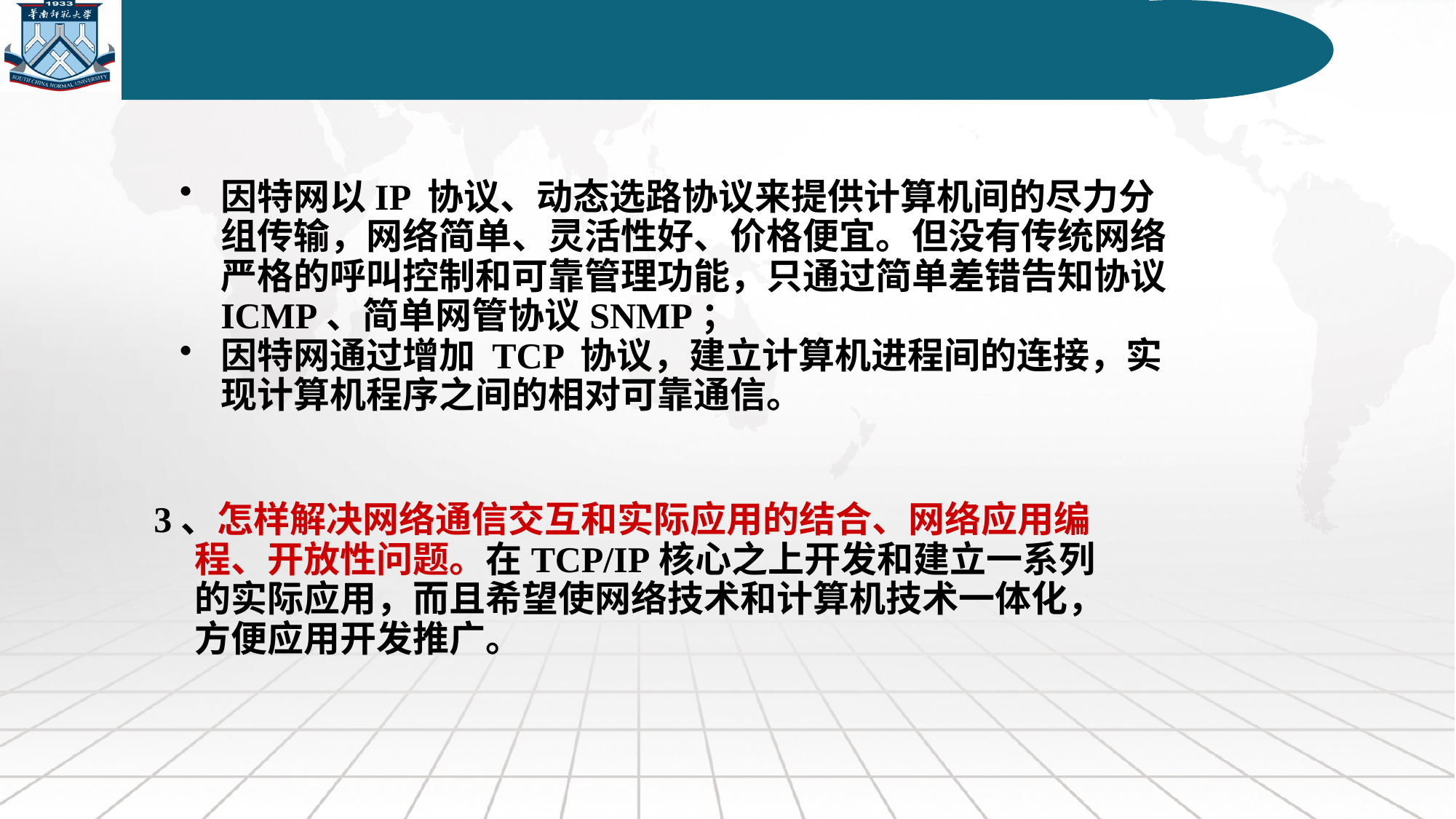

因特网以IP 协议、动态选路协议来提供计算机间的尽力分组传输，网络简单、灵活性好、价格便宜。但没有传统网络严格的呼叫控制和可靠管理功能，只通过简单差错告知协议ICMP、简单网管协议SNMP；
因特网通过增加 TCP 协议，建立计算机进程间的连接，实现计算机程序之间的相对可靠通信。
3、怎样解决网络通信交互和实际应用的结合、网络应用编程、开放性问题。在TCP/IP核心之上开发和建立一系列的实际应用，而且希望使网络技术和计算机技术一体化，方便应用开发推广。